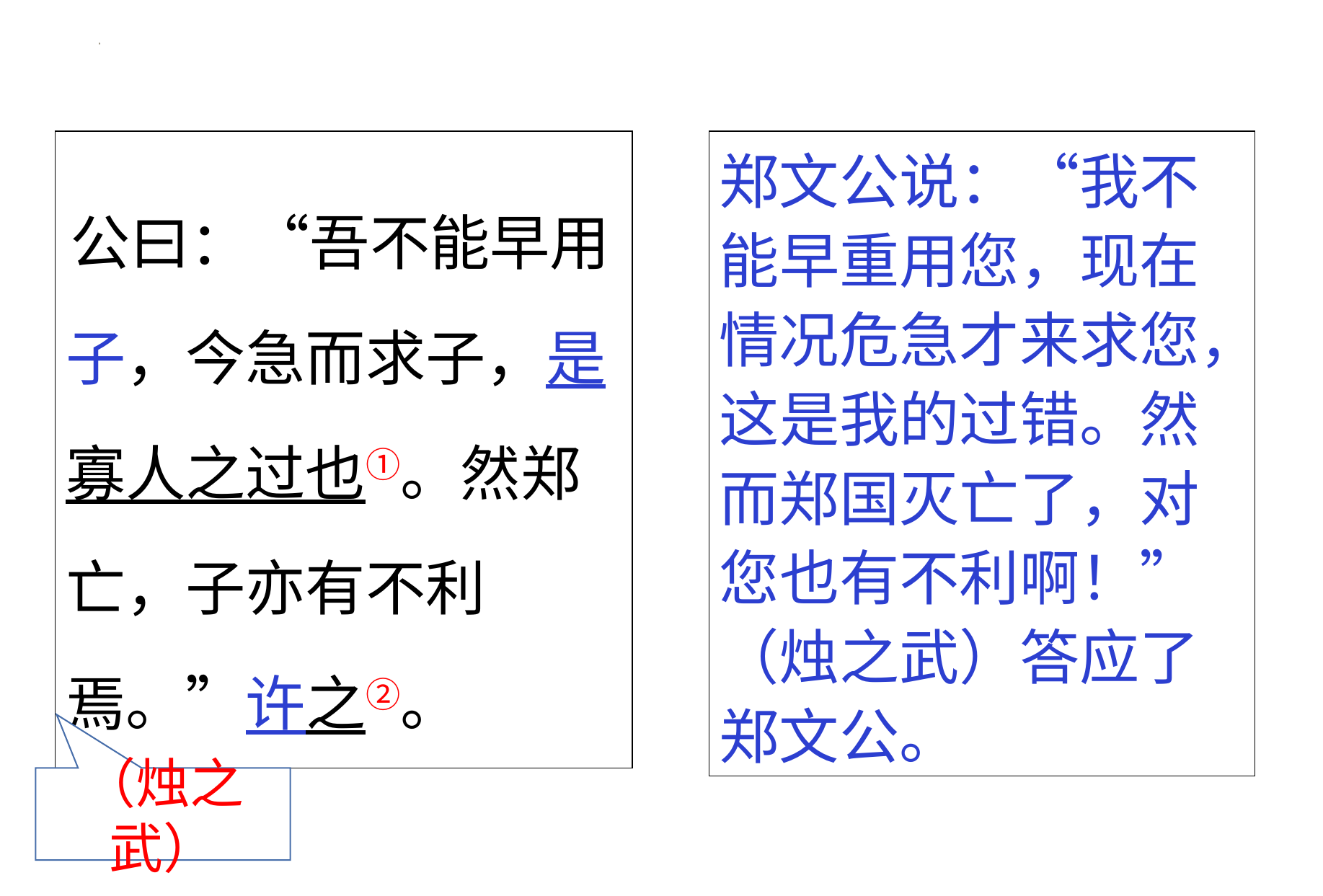

公曰：“吾不能早用子，今急而求子，是寡人之过也①。然郑亡，子亦有不利焉。”许之②。
郑文公说：“我不能早重用您，现在情况危急才来求您，这是我的过错。然而郑国灭亡了，对您也有不利啊！”（烛之武）答应了郑文公。
子：对男子的尊称
是：这
①判断句
许：答应
②省略句：省主语
（烛之武）